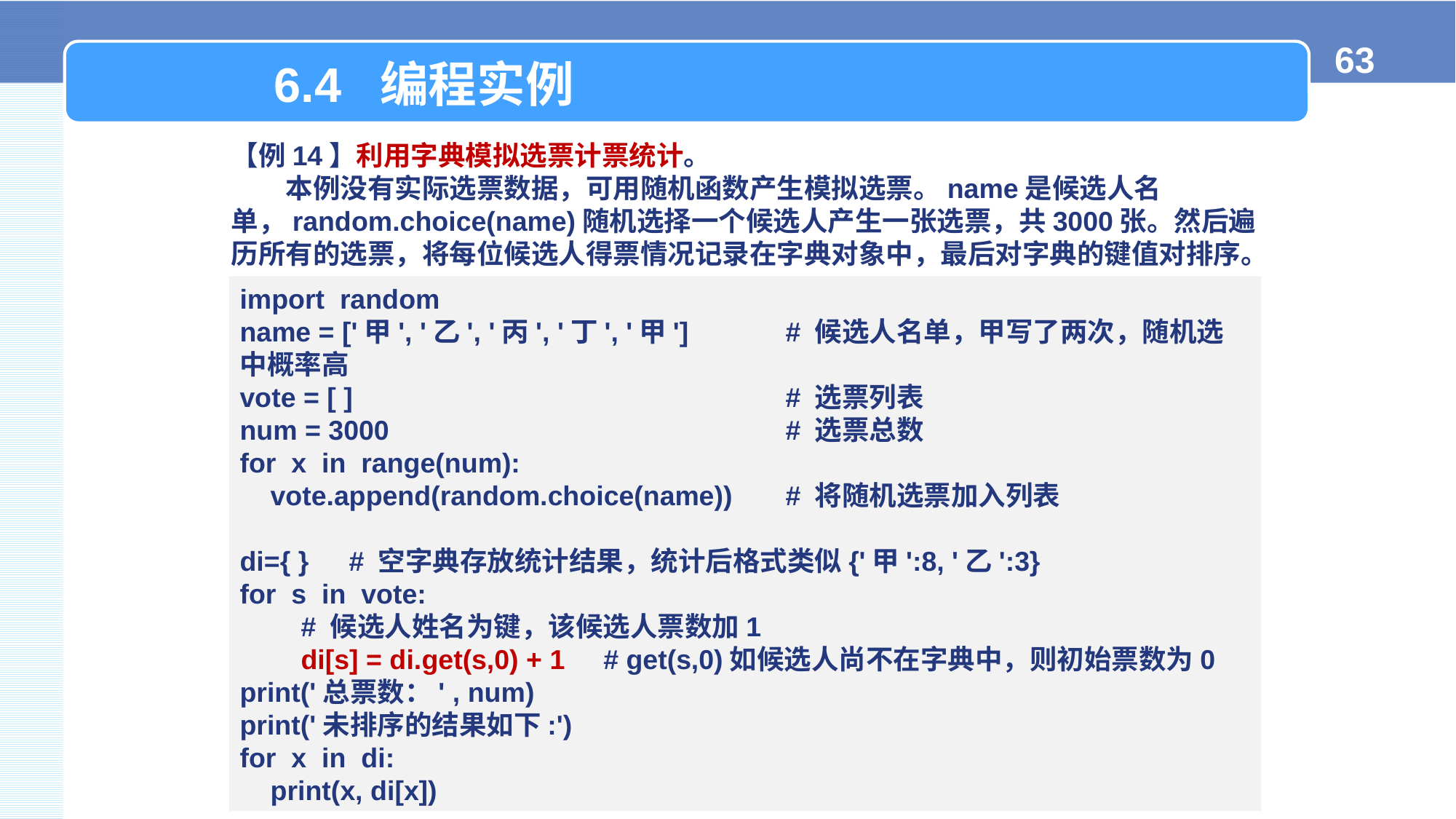

6.4  编程实例
【例14】利用字典模拟选票计票统计。
本例没有实际选票数据，可用随机函数产生模拟选票。name是候选人名单，random.choice(name)随机选择一个候选人产生一张选票，共3000张。然后遍历所有的选票，将每位候选人得票情况记录在字典对象中，最后对字典的键值对排序。
import  random
name = ['甲', '乙', '丙', '丁', '甲'] 	# 候选人名单，甲写了两次，随机选中概率高
vote = [ ]                    			# 选票列表
num = 3000                 			# 选票总数
for  x  in  range(num):
    vote.append(random.choice(name))   	# 将随机选票加入列表

di={ }     	# 空字典存放统计结果，统计后格式类似{'甲':8, '乙':3}
for  s  in  vote:
        # 候选人姓名为键，该候选人票数加1
        di[s] = di.get(s,0) + 1     # get(s,0)如候选人尚不在字典中，则初始票数为0
print('总票数：' , num)
print('未排序的结果如下:')
for  x  in  di:
    print(x, di[x])